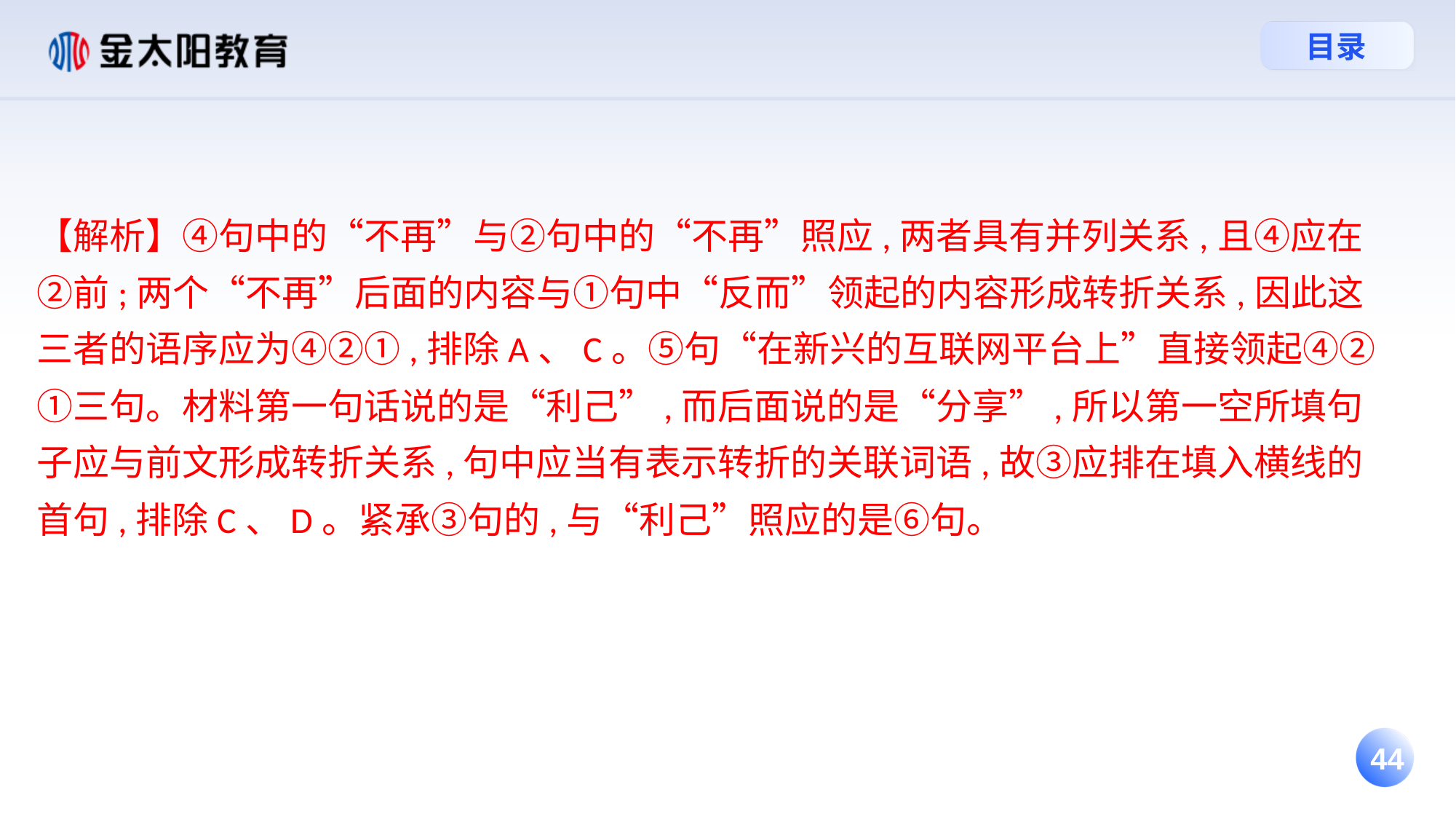

【解析】④句中的“不再”与②句中的“不再”照应,两者具有并列关系,且④应在②前;两个“不再”后面的内容与①句中“反而”领起的内容形成转折关系,因此这三者的语序应为④②①,排除A、C。⑤句“在新兴的互联网平台上”直接领起④②①三句。材料第一句话说的是“利己”,而后面说的是“分享”,所以第一空所填句子应与前文形成转折关系,句中应当有表示转折的关联词语,故③应排在填入横线的首句,排除C、D。紧承③句的,与“利己”照应的是⑥句。